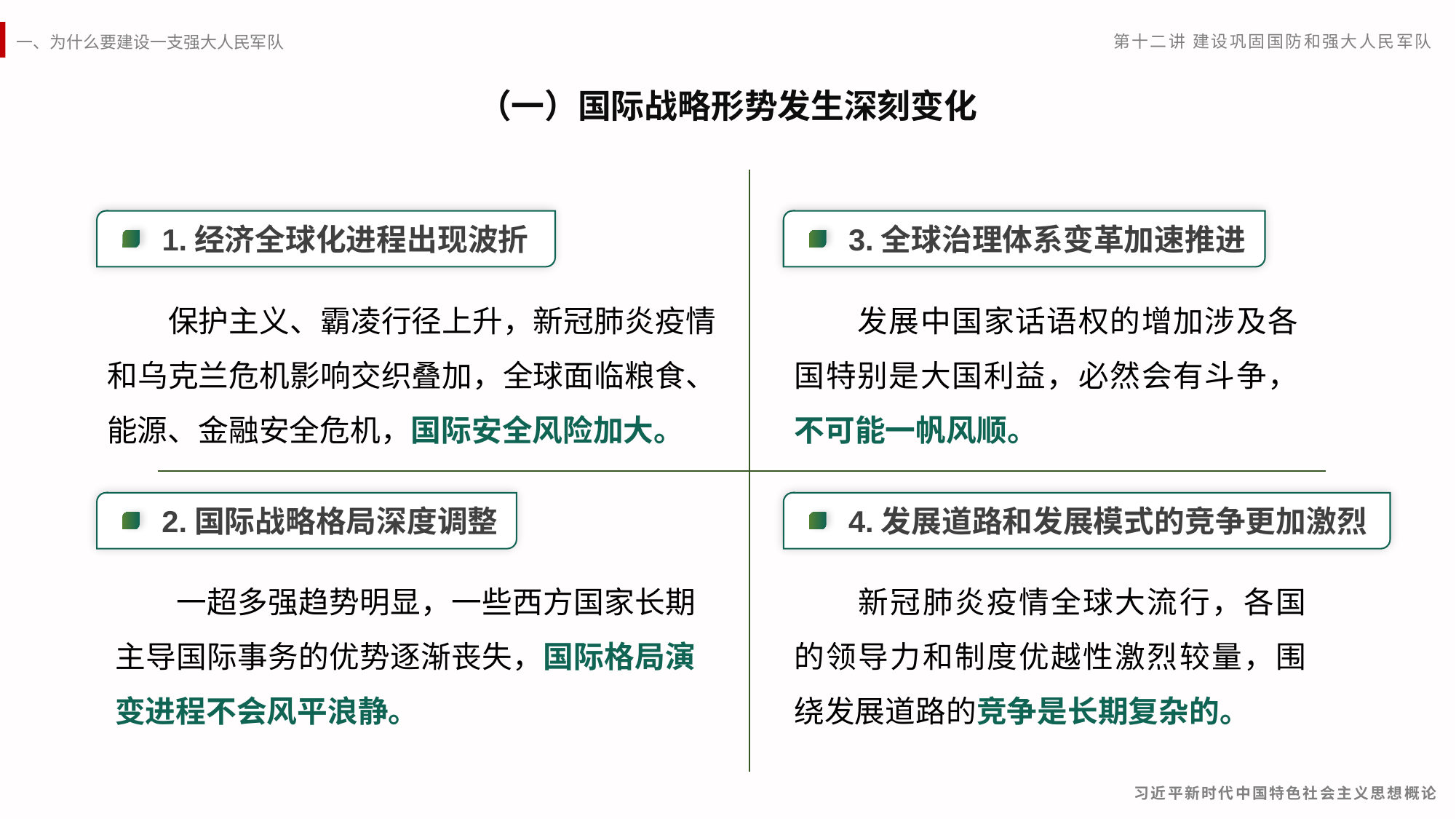

（一）国际战略形势发生深刻变化
1.经济全球化进程出现波折

3.全球治理体系变革加速推进

　　保护主义、霸凌行径上升，新冠肺炎疫情和乌克兰危机影响交织叠加，全球面临粮食、能源、金融安全危机，国际安全风险加大。
　　发展中国家话语权的增加涉及各国特别是大国利益，必然会有斗争，不可能一帆风顺。
2.国际战略格局深度调整

4.发展道路和发展模式的竞争更加激烈

　　一超多强趋势明显，一些西方国家长期主导国际事务的优势逐渐丧失，国际格局演变进程不会风平浪静。
　　新冠肺炎疫情全球大流行，各国的领导力和制度优越性激烈较量，围绕发展道路的竞争是长期复杂的。